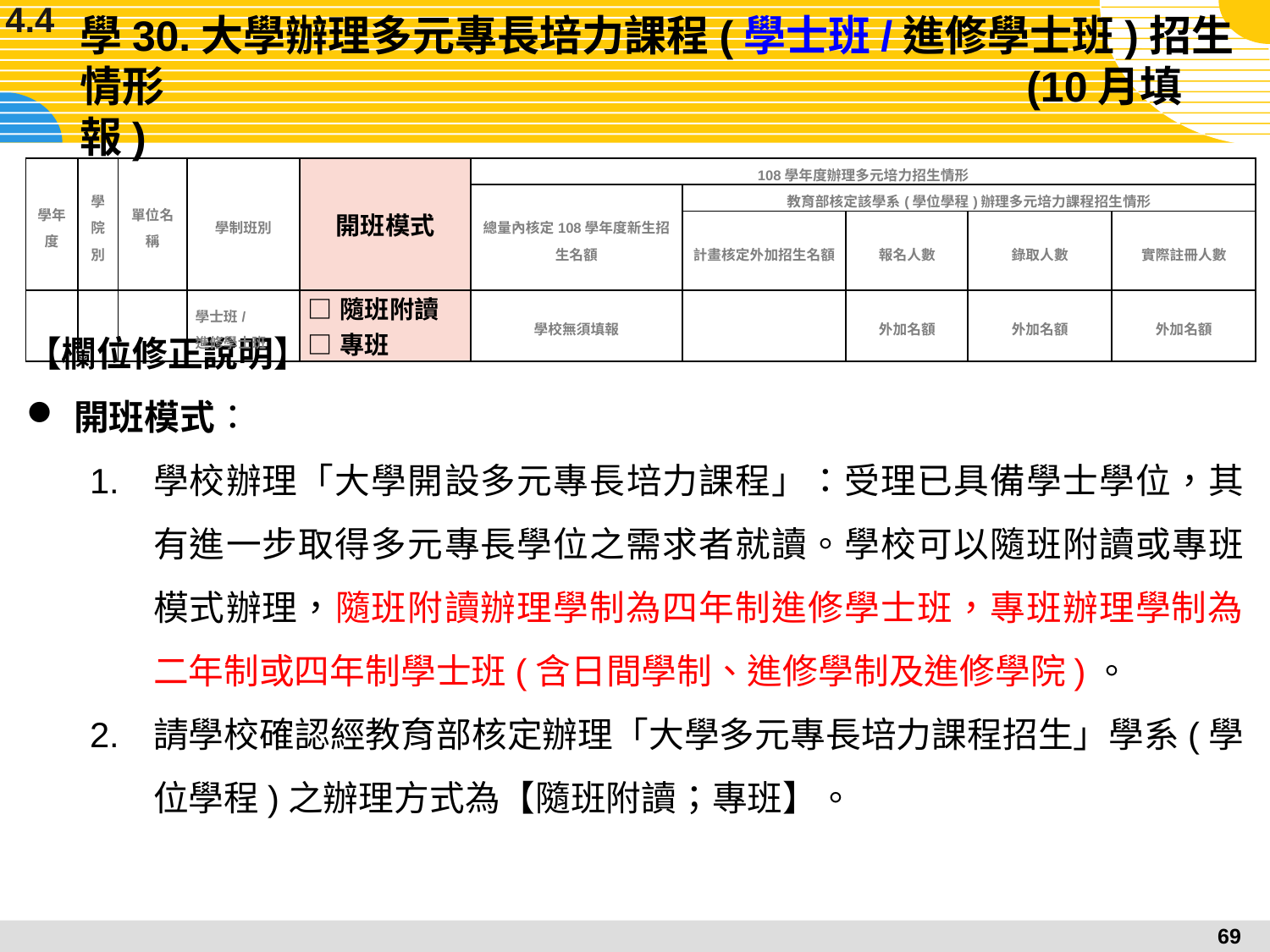

4.4
# 學30.大學辦理多元專長培力課程(學士班/進修學士班)招生情形							     (10月填報)
| 學年度 | 學院別 | 單位名稱 | 學制班別 | 開班模式 | 108學年度辦理多元培力招生情形 |  |  |  |  |
| --- | --- | --- | --- | --- | --- | --- | --- | --- | --- |
|  |  |  |  |  | 總量內核定108學年度新生招生名額 | 教育部核定該學系(學位學程)辦理多元培力課程招生情形 |  |  |  |
|  |  |  |  |  |  | 計畫核定外加招生名額 | 報名人數 | 錄取人數 | 實際註冊人數 |
|  |  |  | 學士班/ 進修學士班 | □隨班附讀 □專班 | 學校無須填報 |  | 外加名額 | 外加名額 | 外加名額 |
【欄位修正說明】
開班模式：
學校辦理「大學開設多元專長培力課程」：受理已具備學士學位，其有進一步取得多元專長學位之需求者就讀。學校可以隨班附讀或專班模式辦理，隨班附讀辦理學制為四年制進修學士班，專班辦理學制為二年制或四年制學士班(含日間學制、進修學制及進修學院)。
請學校確認經教育部核定辦理「大學多元專長培力課程招生」學系(學位學程)之辦理方式為【隨班附讀；專班】。